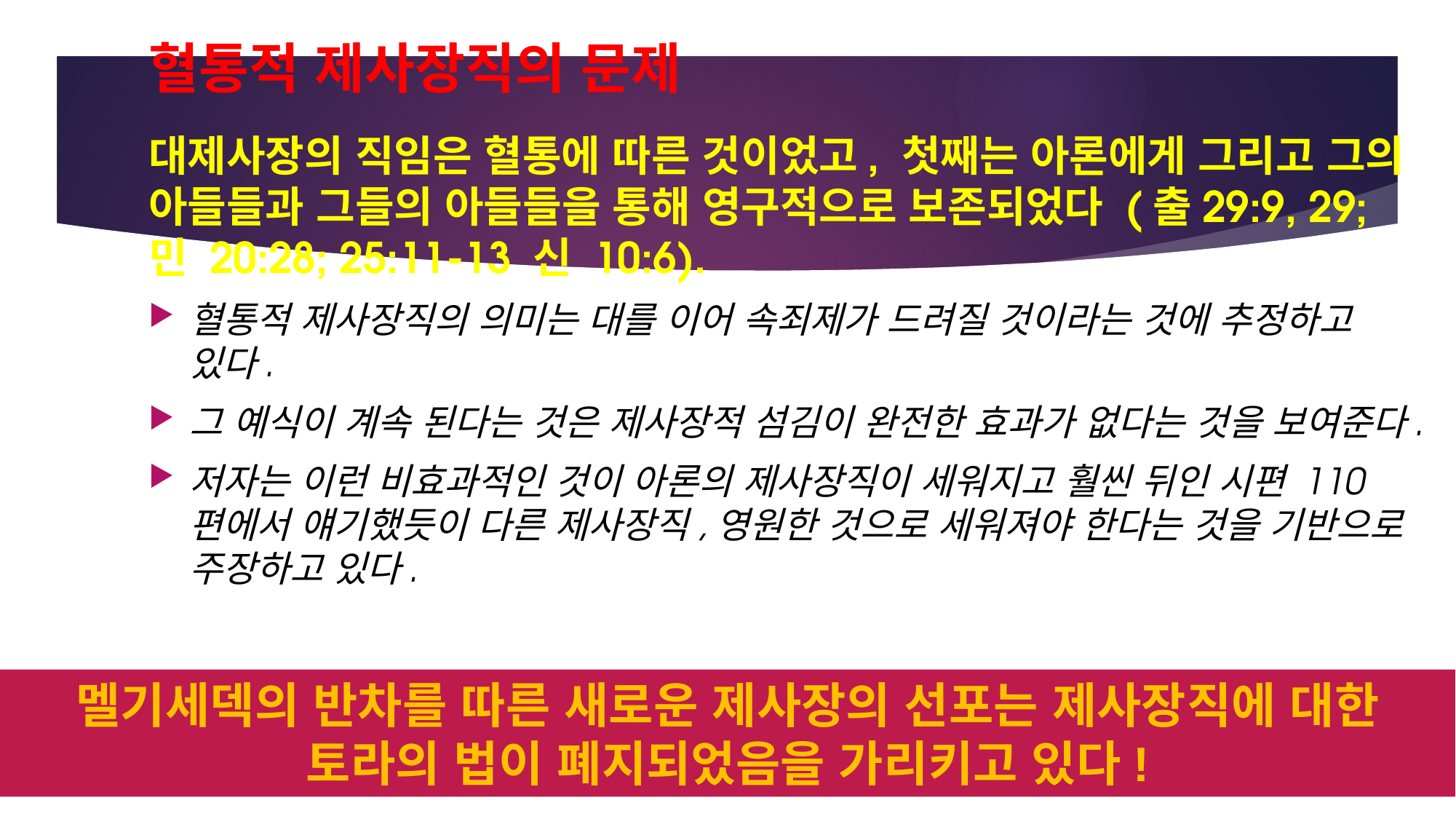

# 혈통적 제사장직의 문제
대제사장의 직임은 혈통에 따른 것이었고, 첫째는 아론에게 그리고 그의 아들들과 그들의 아들들을 통해 영구적으로 보존되었다 (출29:9, 29; 민 20:28; 25:11-13 신 10:6).
혈통적 제사장직의 의미는 대를 이어 속죄제가 드려질 것이라는 것에 추정하고 있다.
그 예식이 계속 된다는 것은 제사장적 섬김이 완전한 효과가 없다는 것을 보여준다.
저자는 이런 비효과적인 것이 아론의 제사장직이 세워지고 훨씬 뒤인 시편 110편에서 얘기했듯이 다른 제사장직,영원한 것으로 세워져야 한다는 것을 기반으로 주장하고 있다.
멜기세덱의 반차를 따른 새로운 제사장의 선포는 제사장직에 대한 토라의 법이 폐지되었음을 가리키고 있다!